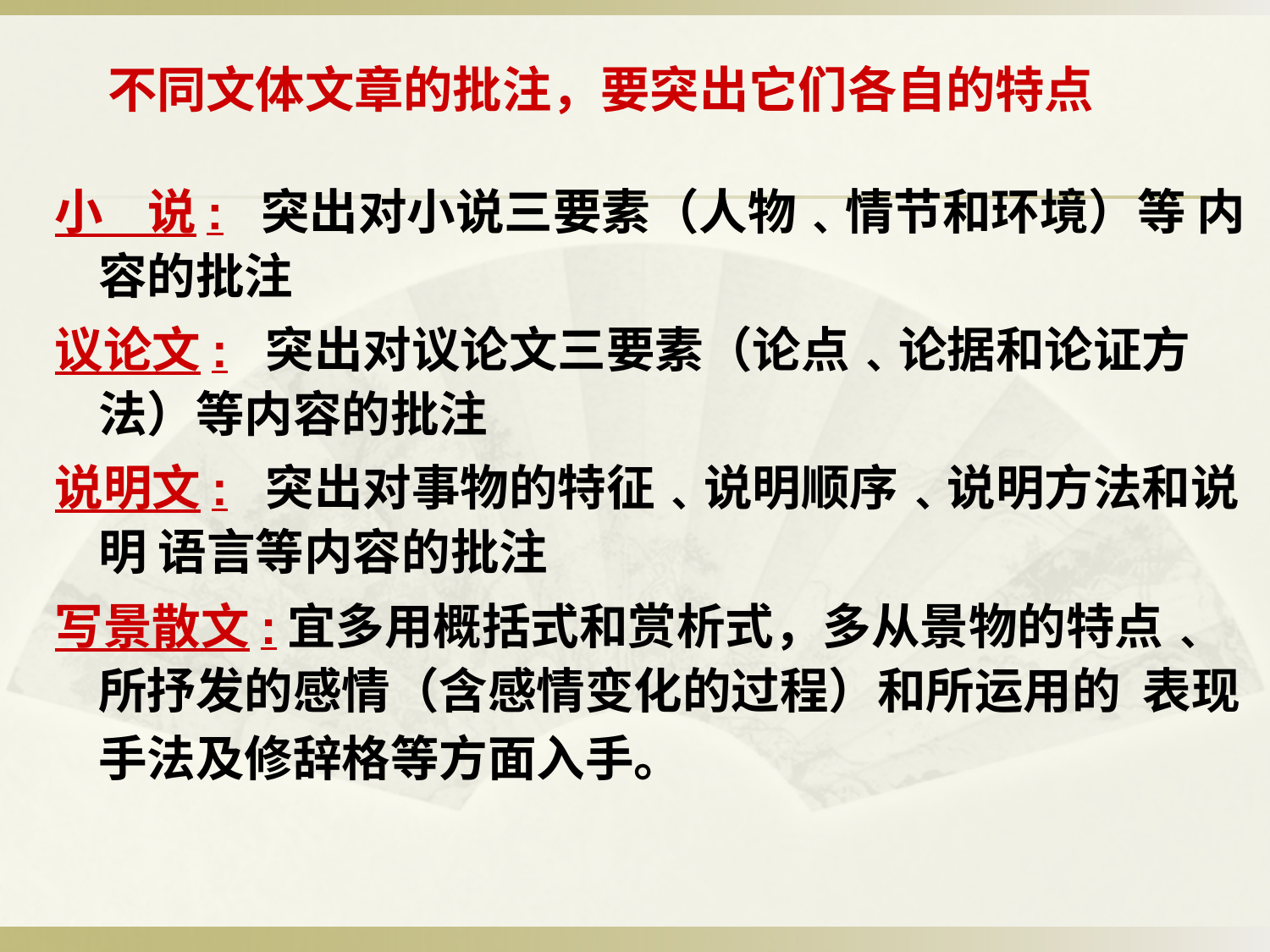

# 不同文体文章的批注，要突出它们各自的特点
小    说:  突出对小说三要素（人物﹑情节和环境）等 内容的批注
议论文:  突出对议论文三要素（论点﹑论据和论证方法）等内容的批注
说明文:  突出对事物的特征﹑说明顺序﹑说明方法和说明 语言等内容的批注
写景散文:宜多用概括式和赏析式，多从景物的特点﹑所抒发的感情（含感情变化的过程）和所运用的  表现手法及修辞格等方面入手。